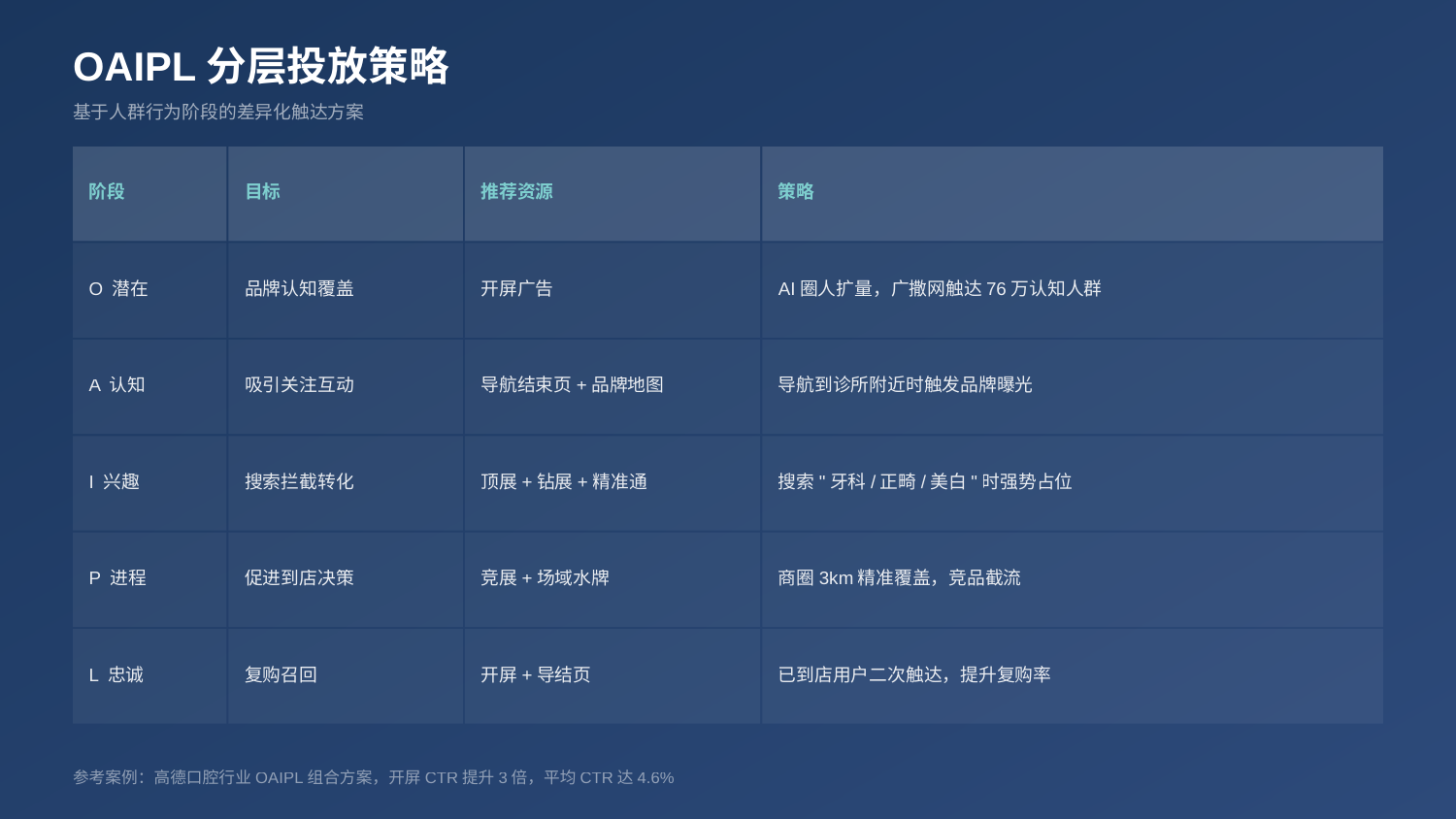

OAIPL分层投放策略
基于人群行为阶段的差异化触达方案

阶段
目标
推荐资源
策略

O 潜在
品牌认知覆盖
开屏广告
AI圈人扩量，广撒网触达76万认知人群

A 认知
吸引关注互动
导航结束页+品牌地图
导航到诊所附近时触发品牌曝光

I 兴趣
搜索拦截转化
顶展+钻展+精准通
搜索"牙科/正畸/美白"时强势占位

P 进程
促进到店决策
竞展+场域水牌
商圈3km精准覆盖，竞品截流

L 忠诚
复购召回
开屏+导结页
已到店用户二次触达，提升复购率
参考案例：高德口腔行业OAIPL组合方案，开屏CTR提升3倍，平均CTR达4.6%